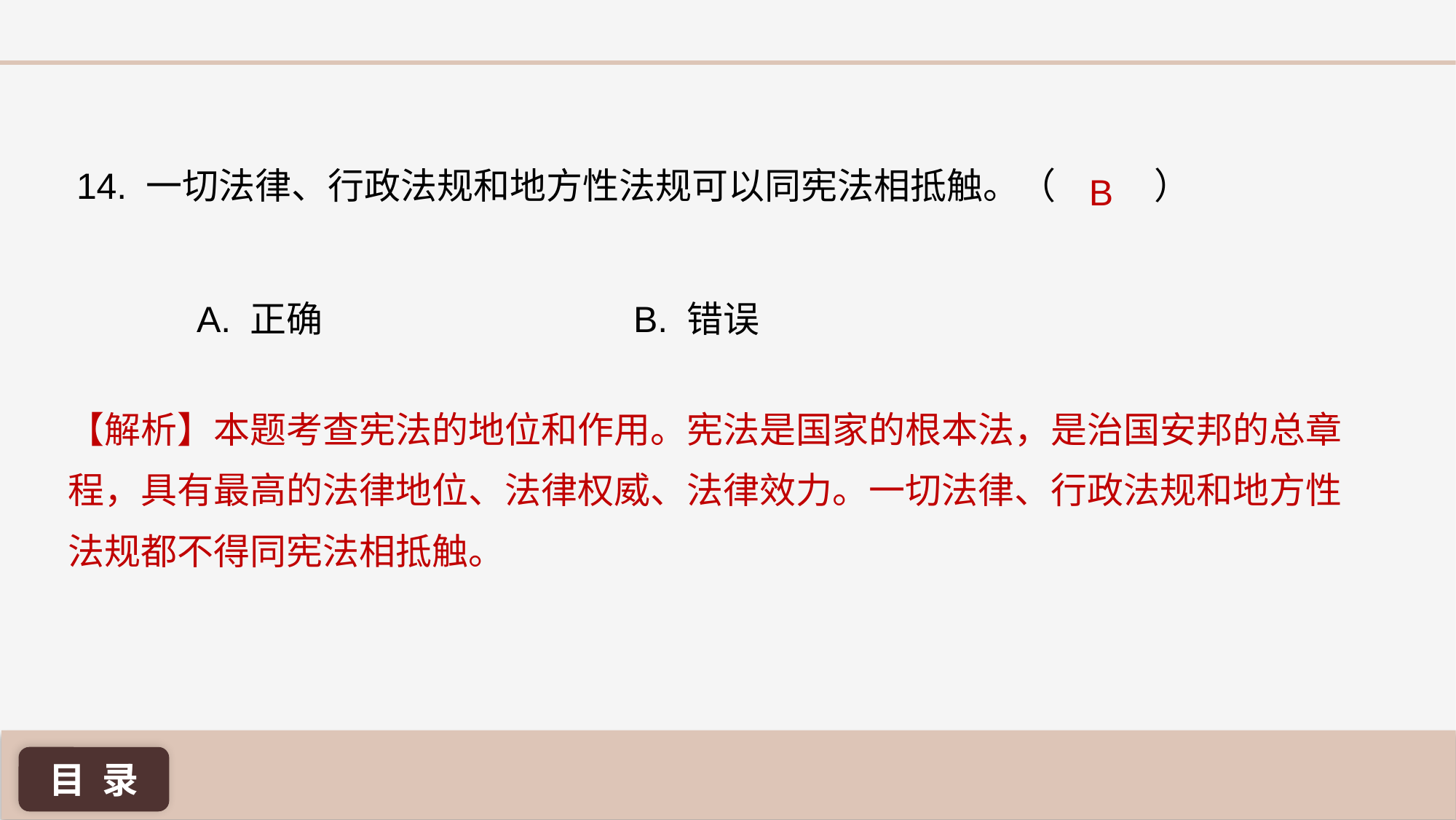

14. 一切法律、行政法规和地方性法规可以同宪法相抵触。（            ）
B
A. 正确 			B. 错误
【解析】本题考查宪法的地位和作用。宪法是国家的根本法，是治国安邦的总章程，具有最高的法律地位、法律权威、法律效力。一切法律、行政法规和地方性法规都不得同宪法相抵触。